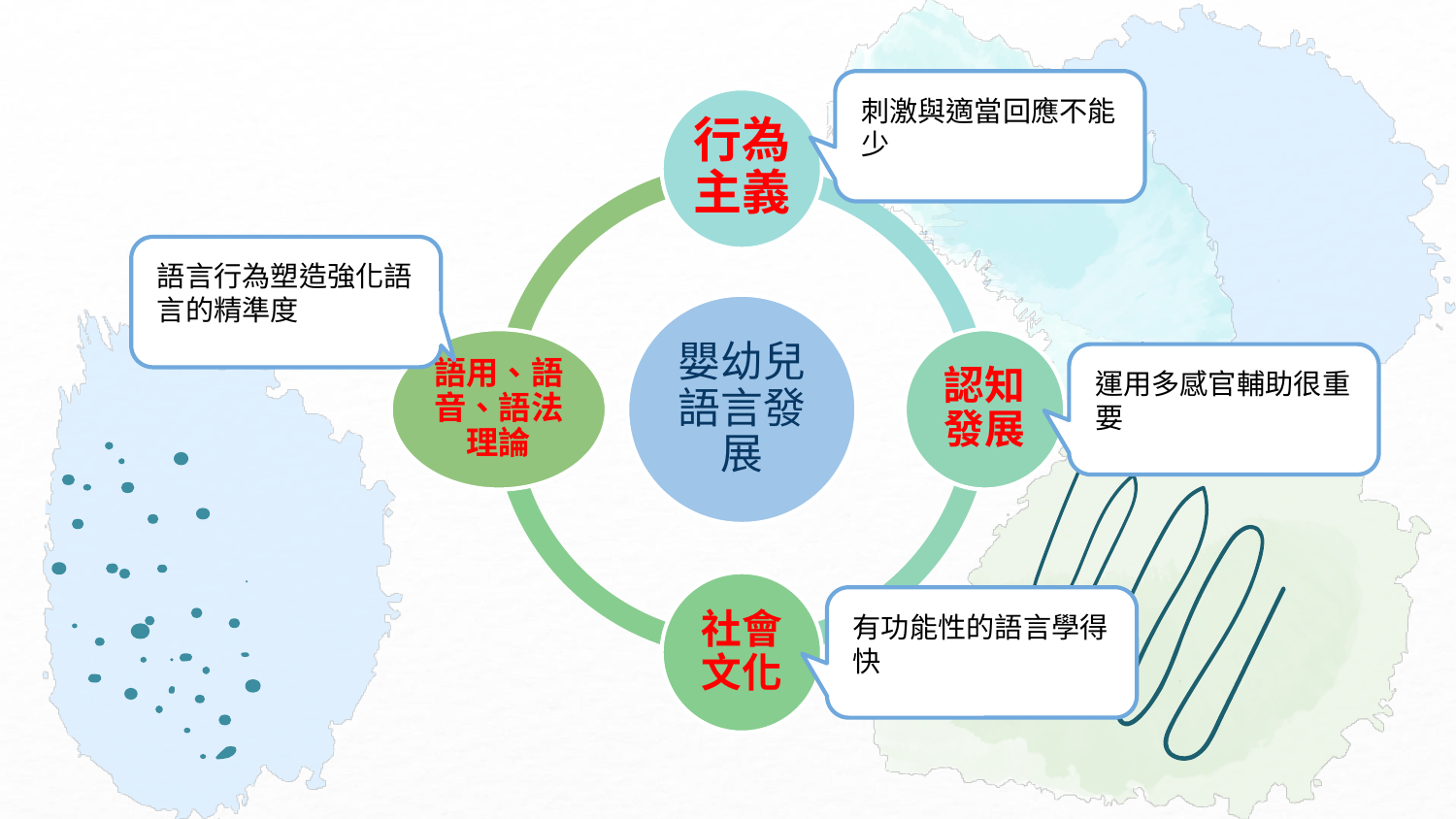

嬰幼兒語言發展
行為主義
認知發展
社會文化
語用、語音、語法理論
刺激與適當回應不能少

語言行為塑造強化語言的精準度

運用多感官輔助很重要

有功能性的語言學得快